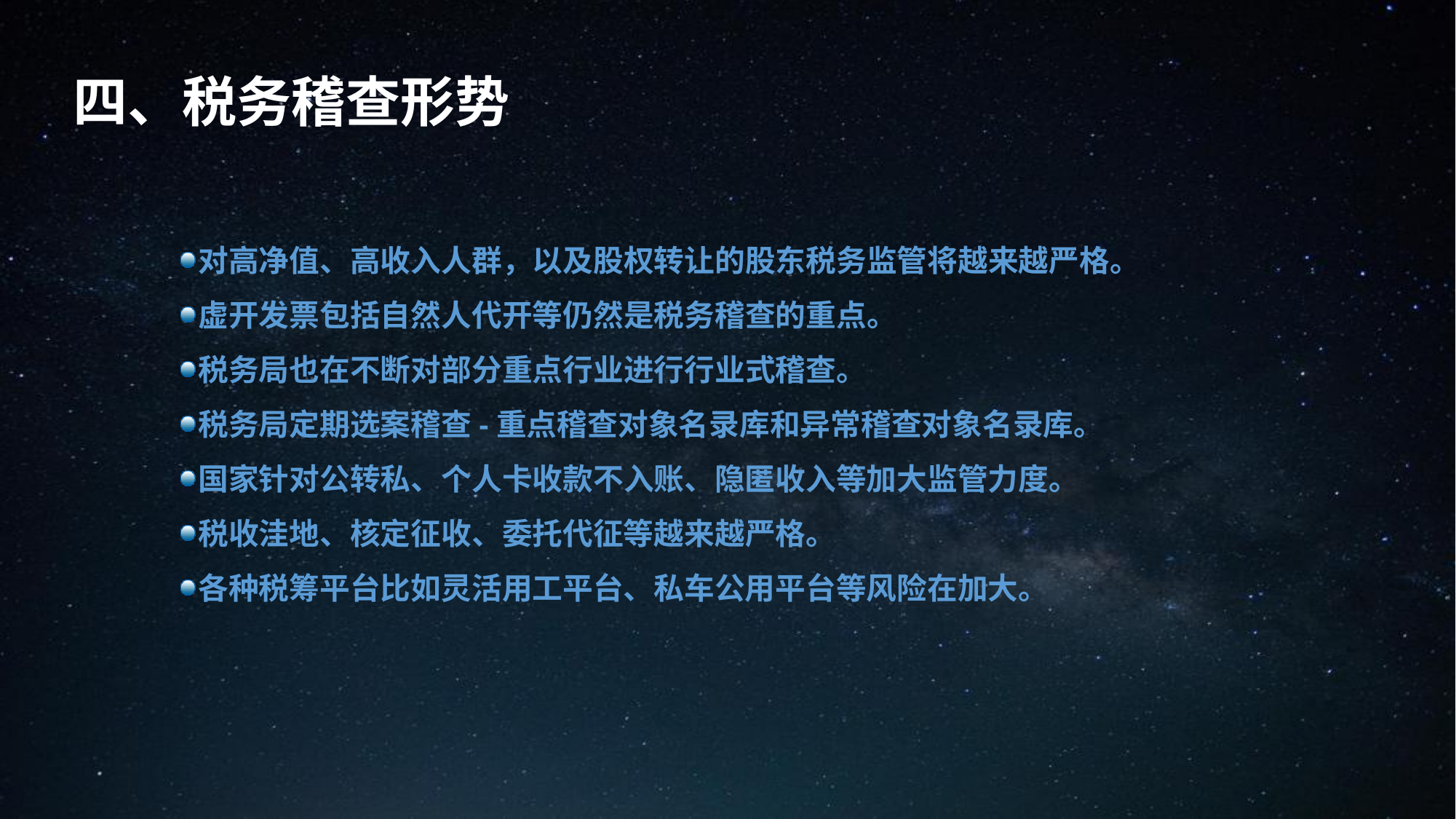

四、税务稽查形势
对高净值、高收入人群，以及股权转让的股东税务监管将越来越严格。
虚开发票包括自然人代开等仍然是税务稽查的重点。
税务局也在不断对部分重点行业进行行业式稽查。
税务局定期选案稽查-重点稽查对象名录库和异常稽查对象名录库。
国家针对公转私、个人卡收款不入账、隐匿收入等加大监管力度。
税收洼地、核定征收、委托代征等越来越严格。
各种税筹平台比如灵活用工平台、私车公用平台等风险在加大。